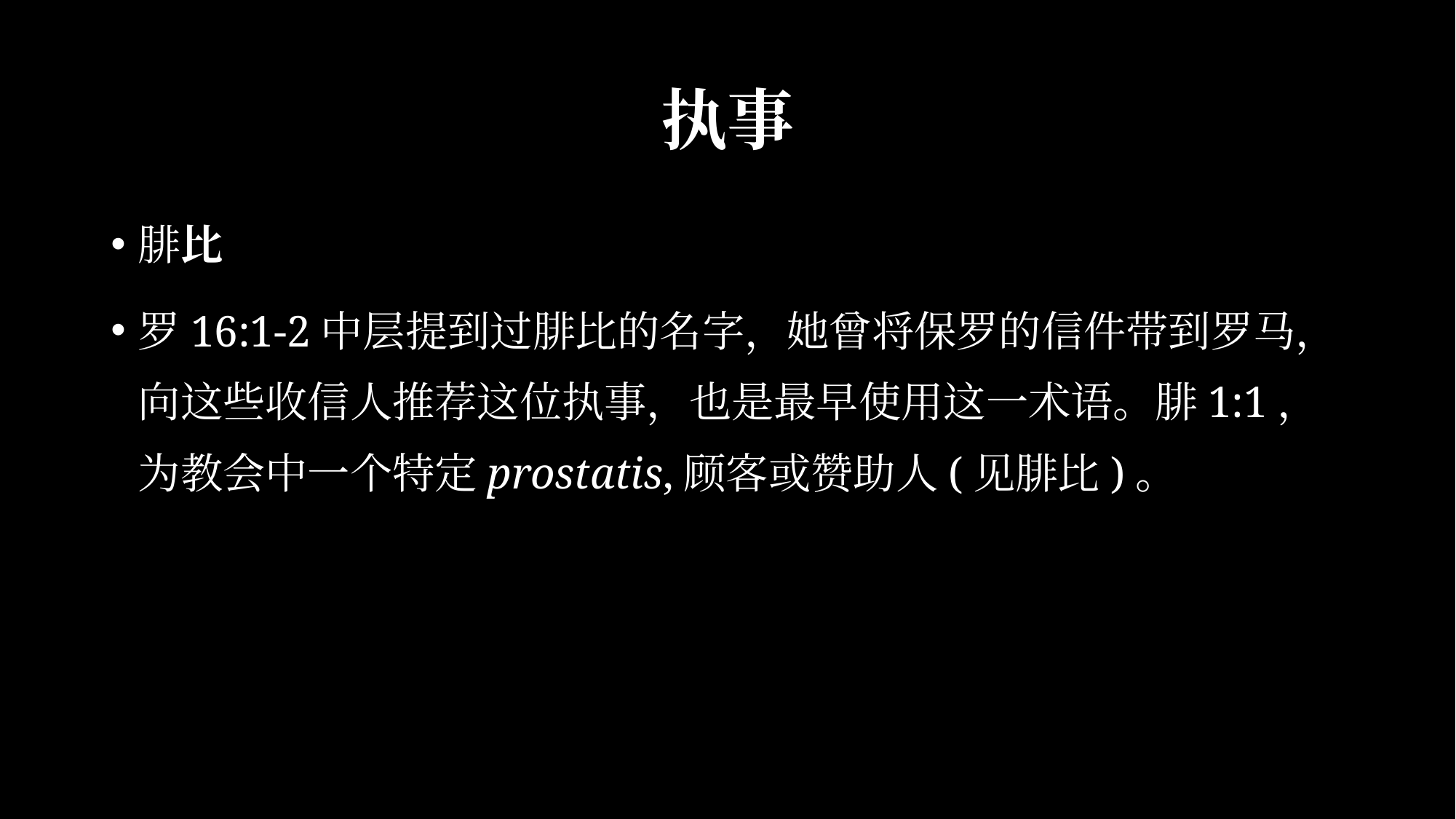

# 执事
腓比
罗16:1-2中层提到过腓比的名字，她曾将保罗的信件带到罗马，向这些收信人推荐这位执事，也是最早使用这一术语。腓1:1，为教会中一个特定prostatis,顾客或赞助人(见腓比)。